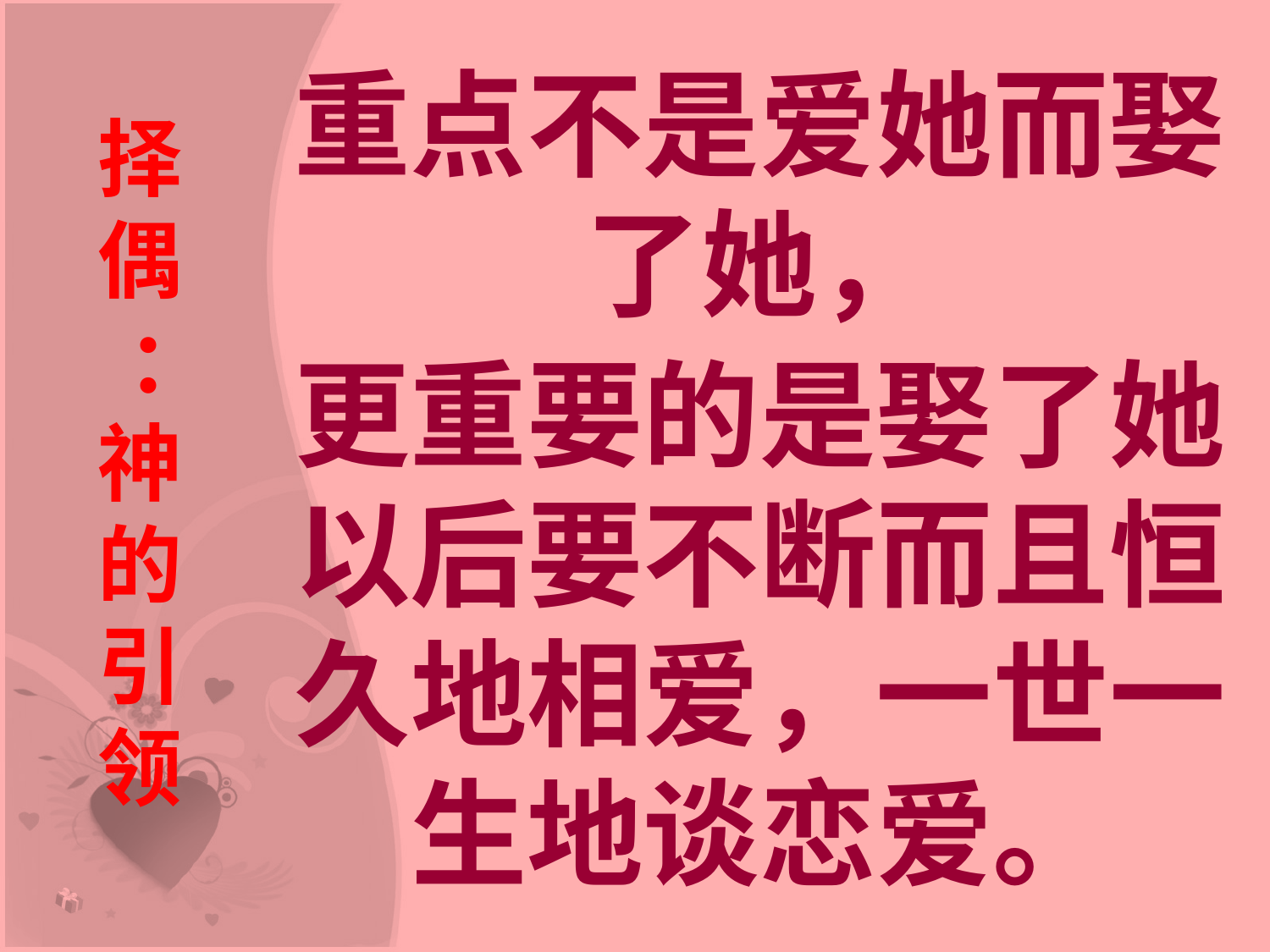

择
偶
  ：
神
的
引
领
重点不是爱她而娶了她，
更重要的是娶了她以后要不断而且恒久地相爱，一世一生地谈恋爱。